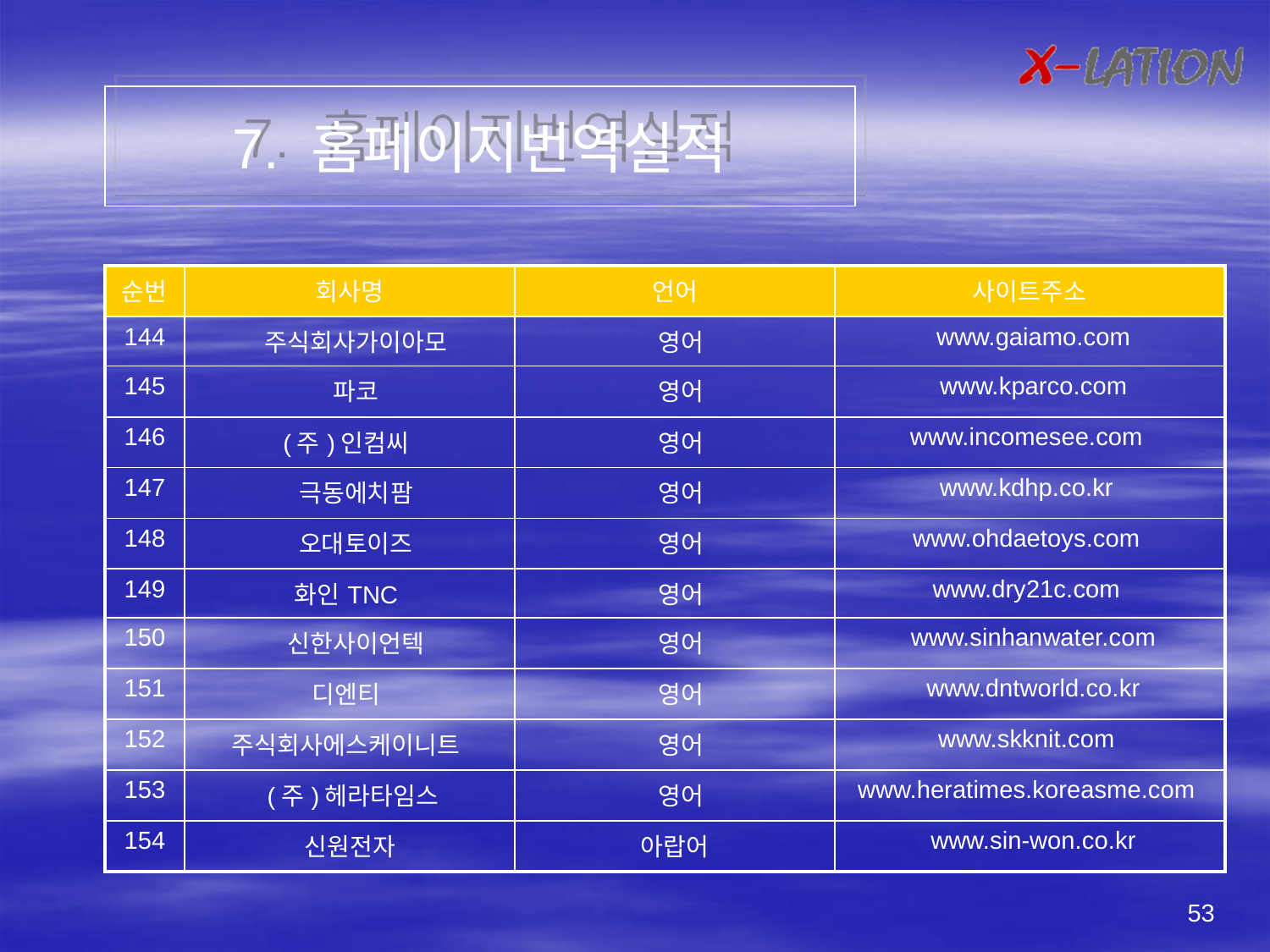

7. 홈페이지번역실적
| 순번 | 회사명 | 언어 | 사이트주소 |
| --- | --- | --- | --- |
| 144 | 주식회사가이아모 | 영어 | www.gaiamo.com |
| 145 | 파코 | 영어 | www.kparco.com |
| 146 | (주)인컴씨 | 영어 | www.incomesee.com |
| 147 | 극동에치팜 | 영어 | www.kdhp.co.kr |
| 148 | 오대토이즈 | 영어 | www.ohdaetoys.com |
| 149 | 화인TNC | 영어 | www.dry21c.com |
| 150 | 신한사이언텍 | 영어 | www.sinhanwater.com |
| 151 | 디엔티 | 영어 | www.dntworld.co.kr |
| 152 | 주식회사에스케이니트 | 영어 | www.skknit.com |
| 153 | (주)헤라타임스 | 영어 | www.heratimes.koreasme.com |
| 154 | 신원전자 | 아랍어 | www.sin-won.co.kr |
53